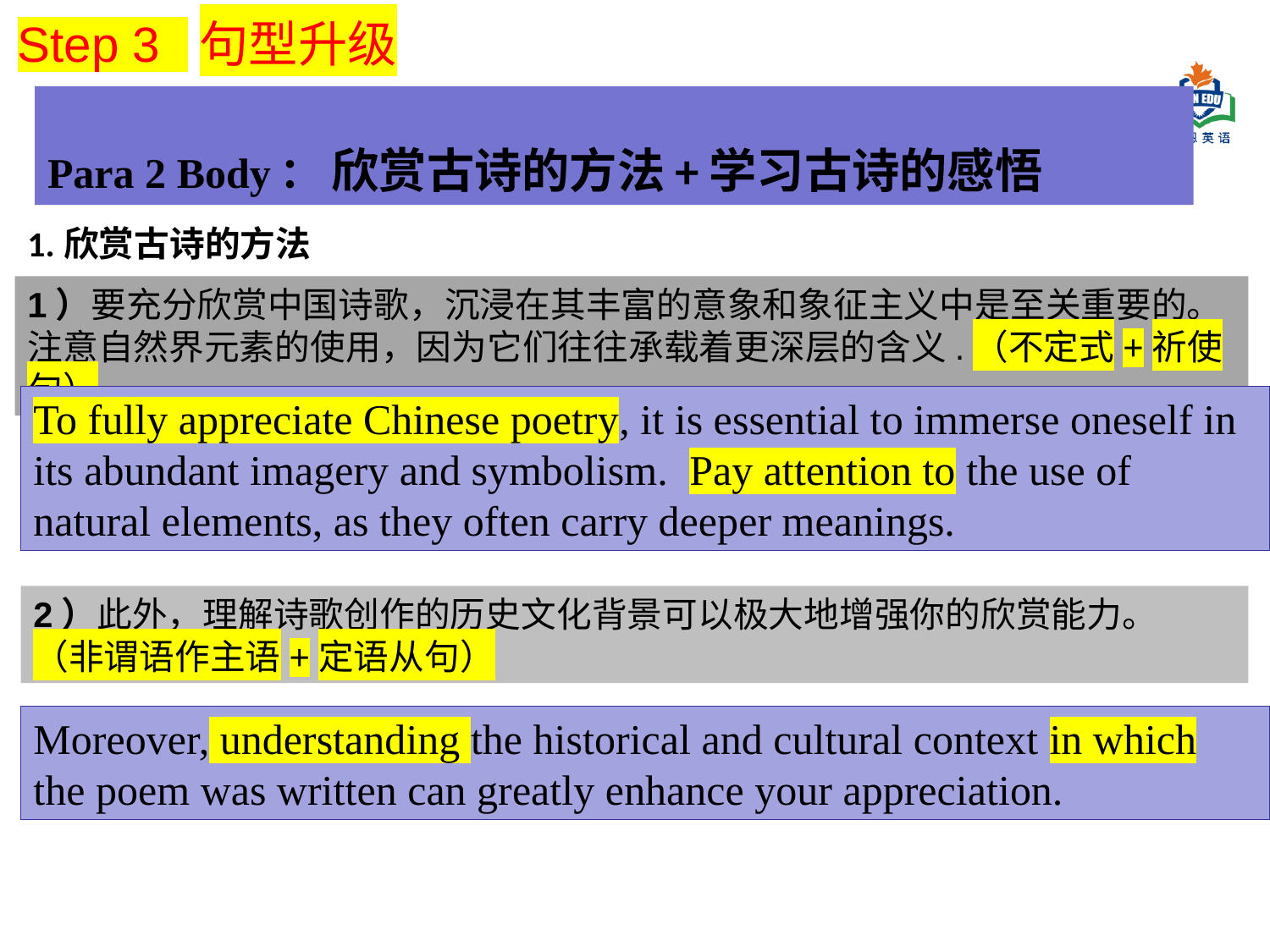

Step 3  句型升级

Para 2 Body： 欣赏古诗的方法+学习古诗的感悟

1.欣赏古诗的方法
1）要充分欣赏中国诗歌，沉浸在其丰富的意象和象征主义中是至关重要的。注意自然界元素的使用，因为它们往往承载着更深层的含义.（不定式+祈使句）
To fully appreciate Chinese poetry, it is essential to immerse oneself in its abundant imagery and symbolism.  Pay attention to the use of natural elements, as they often carry deeper meanings.
2）此外，理解诗歌创作的历史文化背景可以极大地增强你的欣赏能力。
（非谓语作主语+定语从句）
Moreover, understanding the historical and cultural context in which the poem was written can greatly enhance your appreciation.